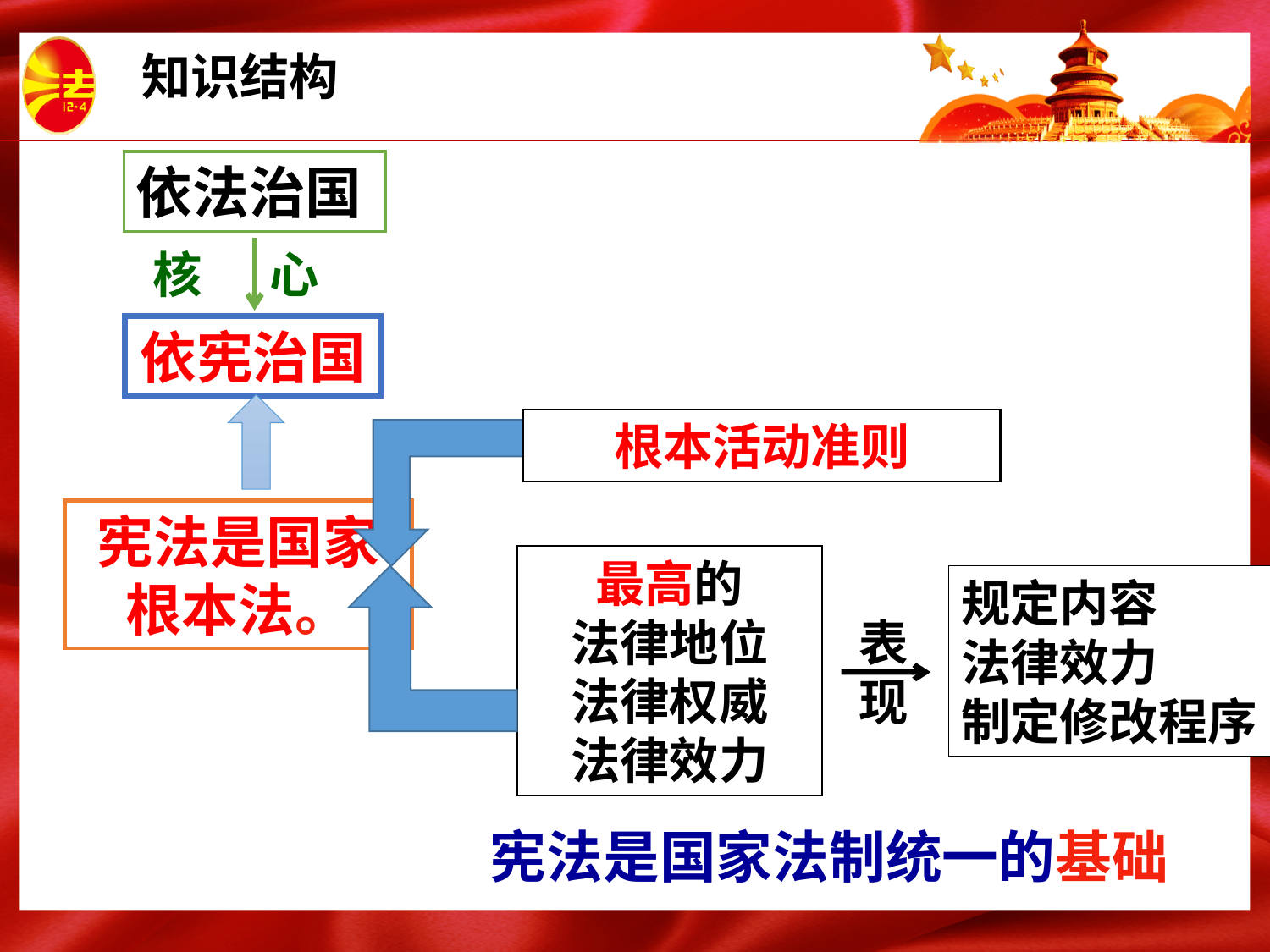

知识结构
依法治国
核      心
依宪治国

根本活动准则

宪法是国家根本法。
最高的
法律地位
法律权威
法律效力

规定内容
法律效力
制定修改程序
表现
宪法是国家法制统一的基础